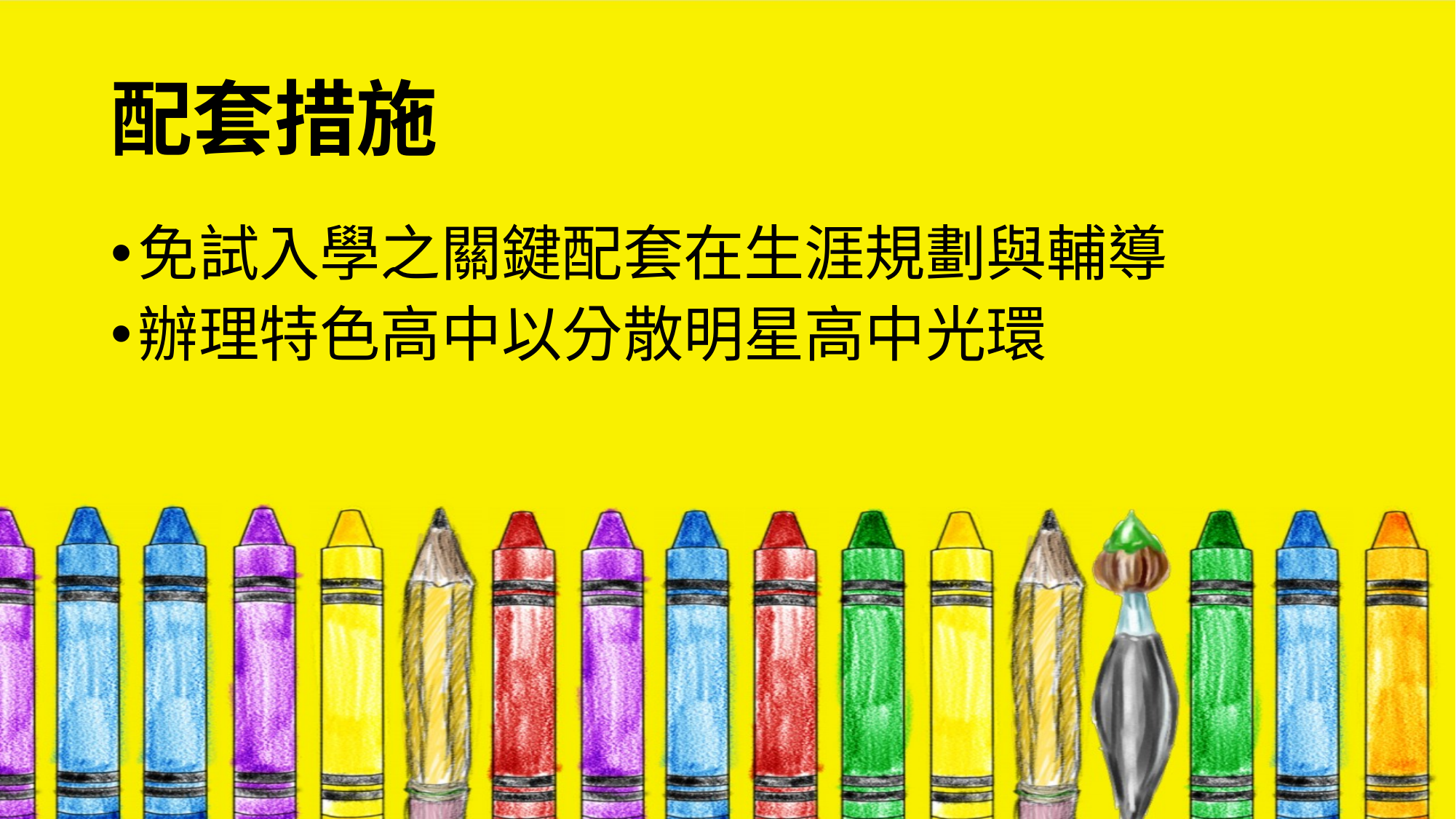

# 配套措施
免試入學之關鍵配套在生涯規劃與輔導
辦理特色高中以分散明星高中光環